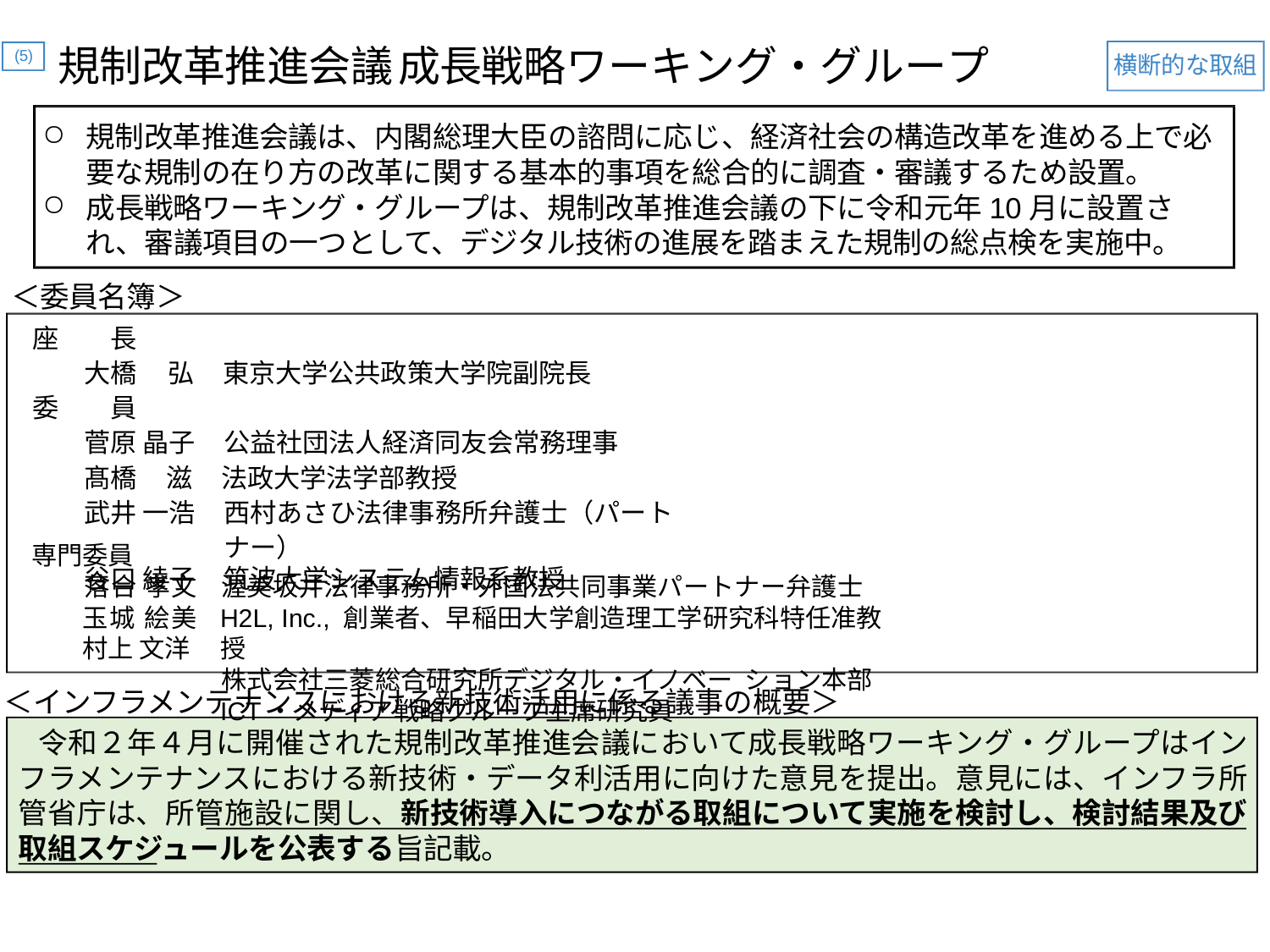

# 規制改革推進会議	成長戦略ワーキング・グループ

(5)
横断的な取組

規制改革推進会議は、内閣総理大臣の諮問に応じ、経済社会の構造改革を進める上で必要な規制の在り方の改革に関する基本的事項を総合的に調査・審議するため設置。
成長戦略ワーキング・グループは、規制改革推進会議の下に令和元年10月に設置され、審議項目の一つとして、デジタル技術の進展を踏まえた規制の総点検を実施中。
＜委員名簿＞

| 座 | 長 |  |  |
| --- | --- | --- | --- |
|  | 大橋 | 弘 | 東京大学公共政策大学院副院長 |
| 委 | 員 |  |  |
|  | 菅原 | 晶子 | 公益社団法人経済同友会常務理事 |
|  | 髙橋 | 滋 | 法政大学法学部教授 |
|  | 武井 | 一浩 | 西村あさひ法律事務所弁護士（パートナー） |
|  | 谷口 | 綾子 | 筑波大学システム情報系教授 |
専門委員
落合 孝文玉城 絵美村上 文洋
渥美坂井法律事務所・外国法共同事業パートナー弁護士 H2L, Inc., 創業者、早稲田大学創造理工学研究科特任准教授
株式会社三菱総合研究所デジタル・イノベー  ション本部ICT・メディア戦略グループ主席研究員
＜インフラメンテナンスにおける新技術活用に係る議事の概要＞
令和２年４月に開催された規制改革推進会議において成長戦略ワーキング・グループはインフラメンテナンスにおける新技術・データ利活用に向けた意見を提出。意見には、インフラ所管省庁は、所管施設に関し、新技術導入につながる取組について実施を検討し、検討結果及び取組スケジュールを公表する旨記載。

63